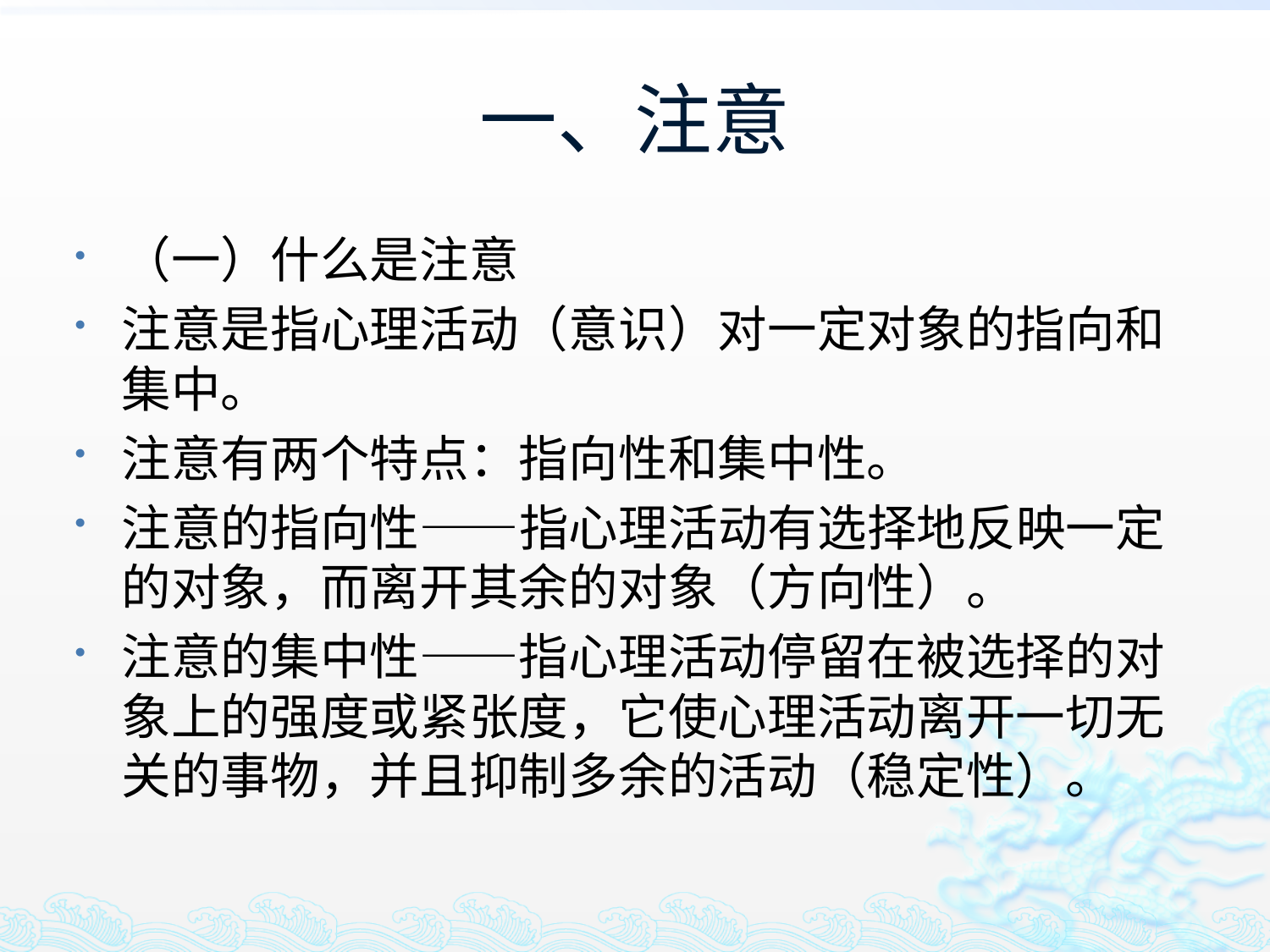

# 一、注意
（一）什么是注意
注意是指心理活动（意识）对一定对象的指向和集中。
注意有两个特点：指向性和集中性。
注意的指向性——指心理活动有选择地反映一定的对象，而离开其余的对象（方向性）。
注意的集中性——指心理活动停留在被选择的对象上的强度或紧张度，它使心理活动离开一切无关的事物，并且抑制多余的活动（稳定性）。